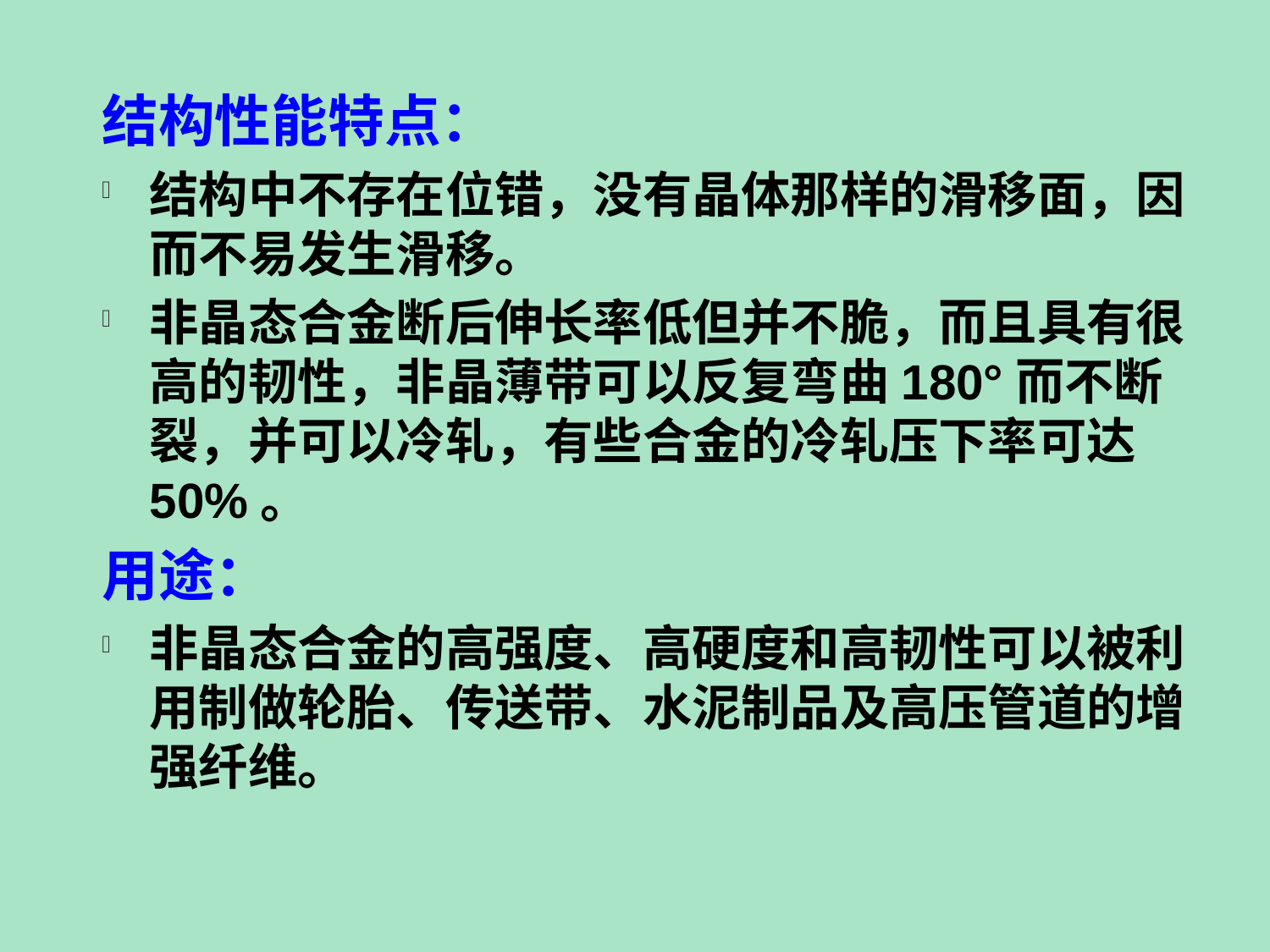

结构性能特点：
结构中不存在位错，没有晶体那样的滑移面，因而不易发生滑移。
非晶态合金断后伸长率低但并不脆，而且具有很高的韧性，非晶薄带可以反复弯曲180°而不断裂，并可以冷轧，有些合金的冷轧压下率可达50%。
用途：
非晶态合金的高强度、高硬度和高韧性可以被利用制做轮胎、传送带、水泥制品及高压管道的增强纤维。